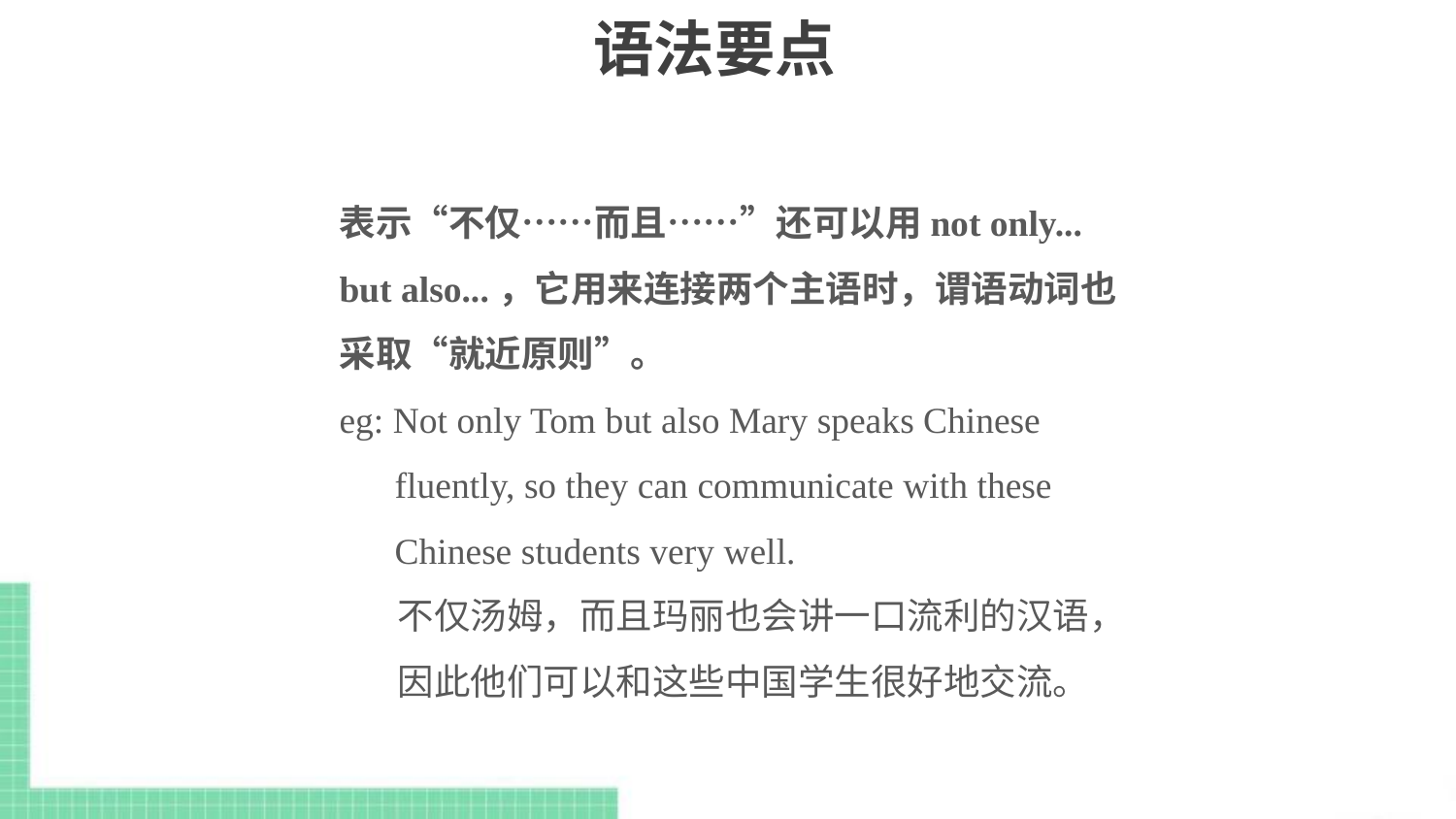

# 语法要点
表示“不仅……而且……”还可以用not only... but also...，它用来连接两个主语时，谓语动词也采取“就近原则”。
eg: Not only Tom but also Mary speaks Chinese
      fluently, so they can communicate with these
      Chinese students very well.
      不仅汤姆，而且玛丽也会讲一口流利的汉语，
      因此他们可以和这些中国学生很好地交流。